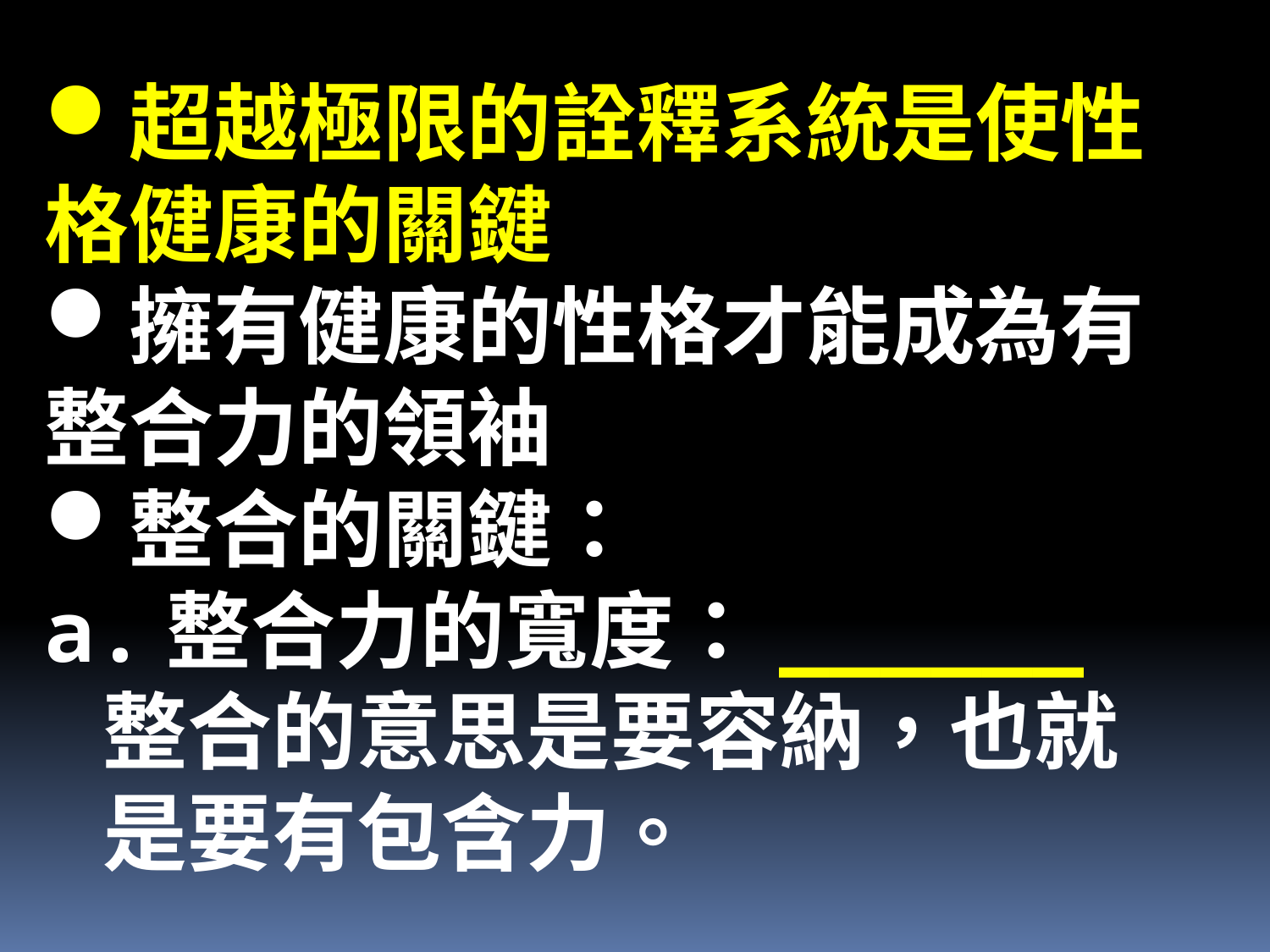

超越極限的詮釋系統是使性格健康的關鍵
擁有健康的性格才能成為有整合力的領袖
整合的關鍵：
a.整合力的寬度：______
  整合的意思是要容納，也就
  是要有包含力。